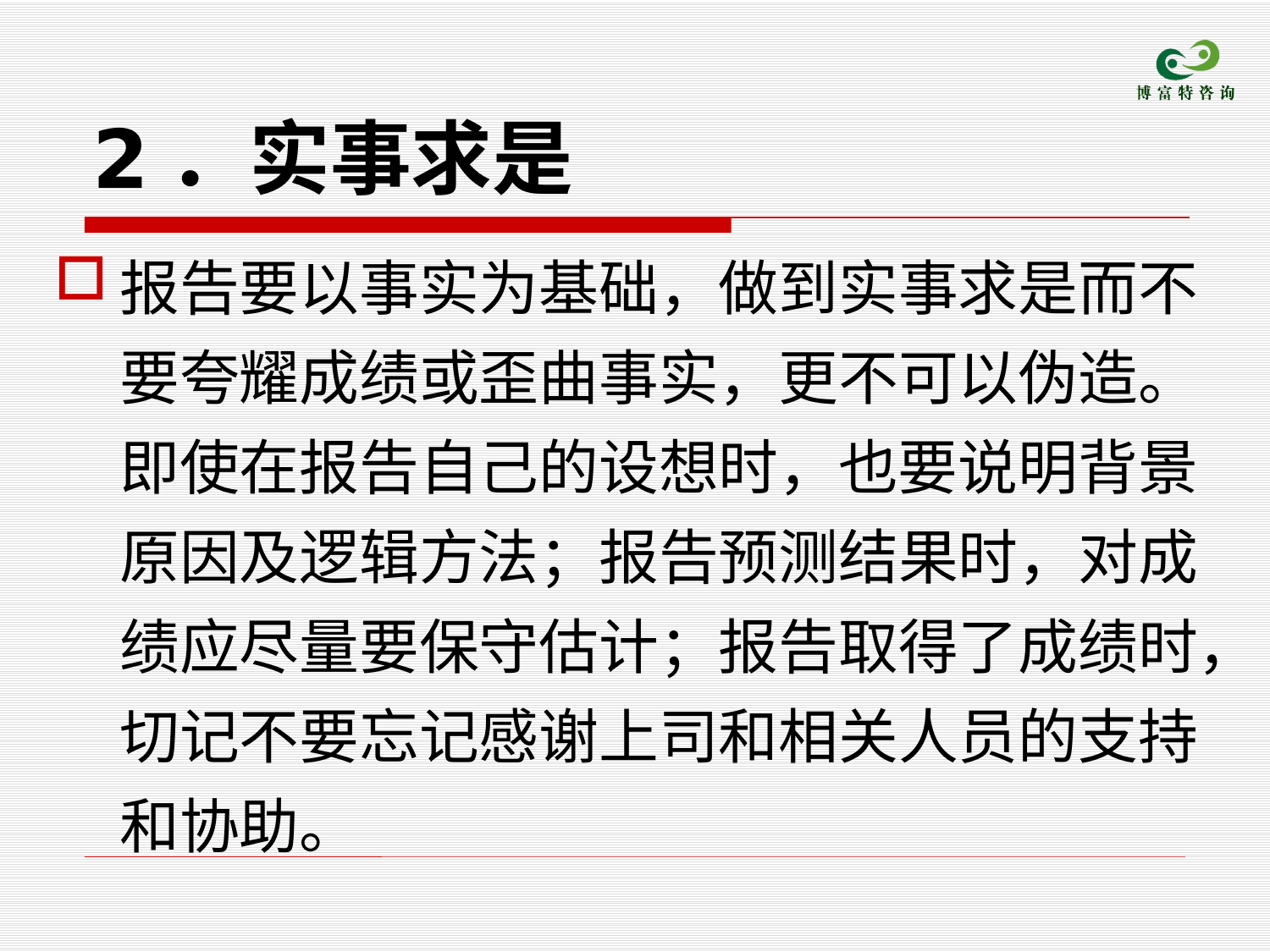

# 2．实事求是

报告要以事实为基础，做到实事求是而不要夸耀成绩或歪曲事实，更不可以伪造。即使在报告自己的设想时，也要说明背景原因及逻辑方法；报告预测结果时，对成绩应尽量要保守估计；报告取得了成绩时，切记不要忘记感谢上司和相关人员的支持和协助。
392